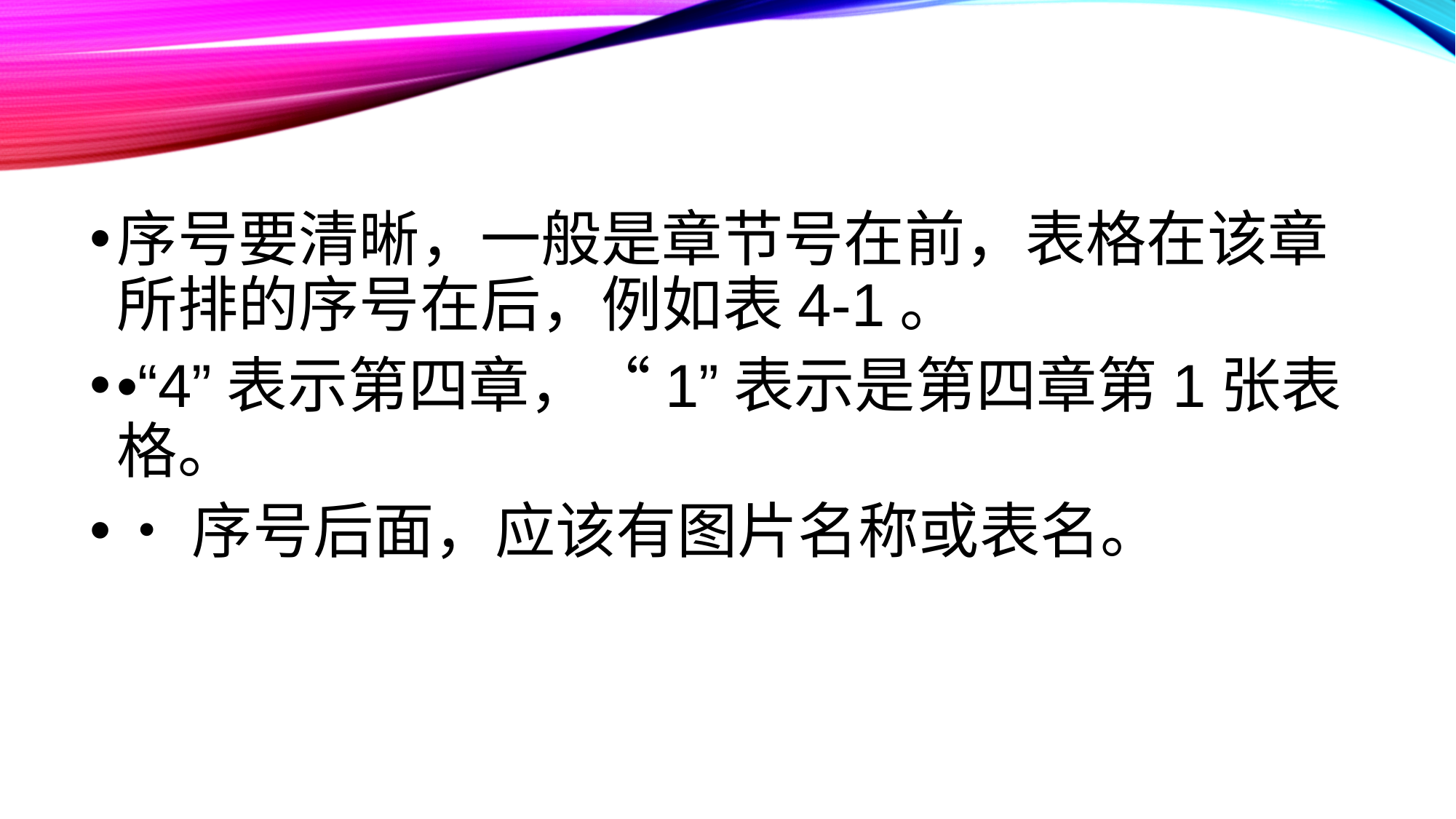

序号要清晰，一般是章节号在前，表格在该章所排的序号在后，例如表4-1。
•“4”表示第四章，“1”表示是第四章第1张表格。
•序号后面，应该有图片名称或表名。